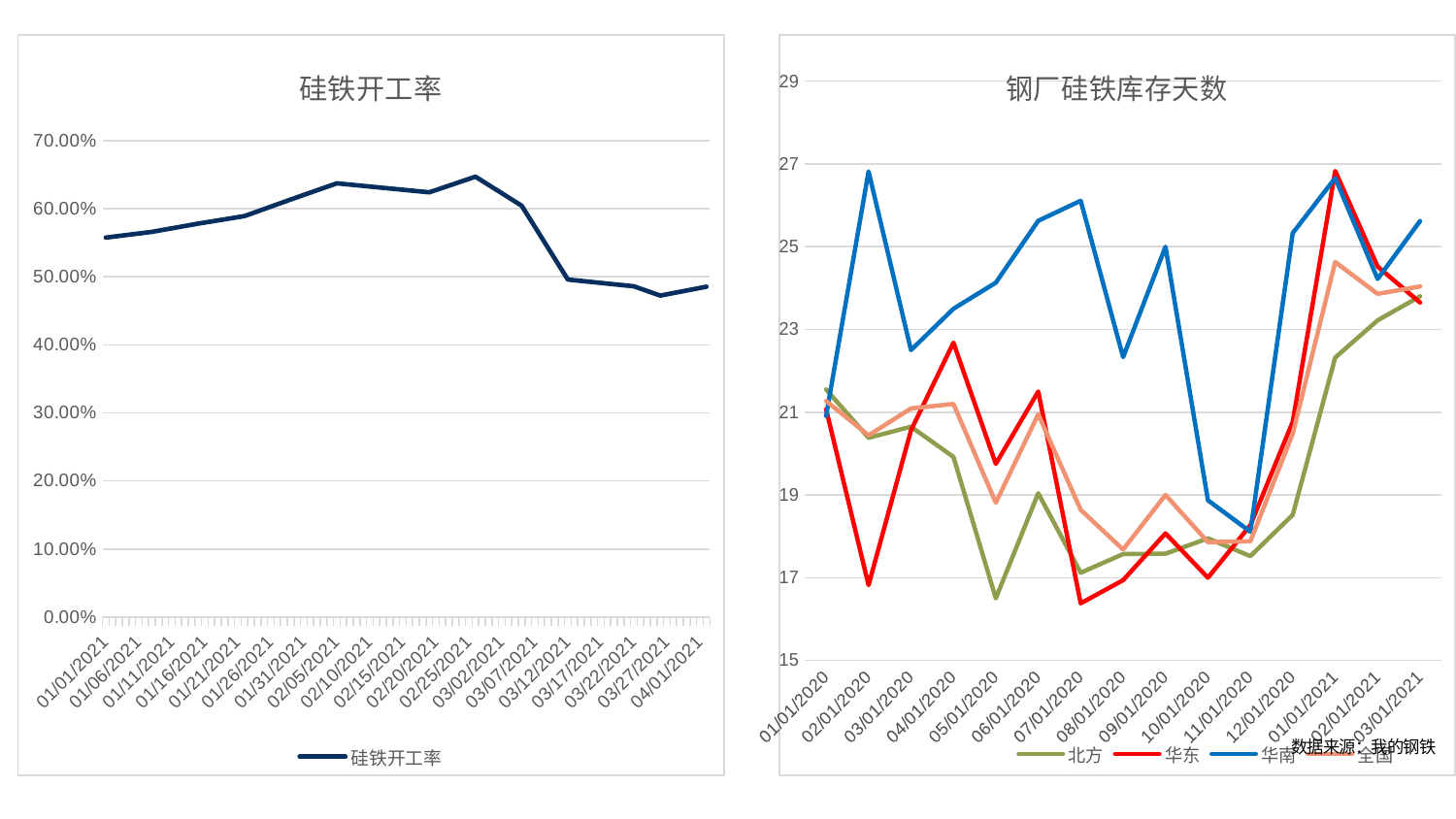

### Chart:

| Category | 硅铁开工率 |
|---|---|
| 44197 | 0.5574 |
| 44204 | 0.5658 |
| 44211 | 0.5779 |
| 44218 | 0.5889 |
| 44225 | 0.6133 |
| 44232 | 0.6371 |
| 44246 | 0.6239 |
| 44253 | 0.6469 |
| 44260 | 0.6042 |
| 44267 | 0.4958 |
| 44277 | 0.4859 |
| 44281 | 0.4722 |
| 44288 | 0.4853 |

### Chart: 钢厂硅铁库存天数

| Category | 北方 | 华东 | 华南 | 全国 |
|---|---|---|---|---|
| 43831 | 21.55 | 21.07 | 20.91 | 21.27 |
| 43862 | 20.38 | 16.82 | 26.82 | 20.44 |
| 43891 | 20.65 | 20.56 | 22.5 | 21.09 |
| 43922 | 19.92 | 22.68 | 23.5 | 21.2 |
| 43952 | 16.5 | 19.75 | 24.13 | 18.81 |
| 43983 | 19.04 | 21.5 | 25.625 | 20.95 |
| 44013 | 17.12 | 16.38 | 26.11 | 18.64 |
| 44044 | 17.57 | 16.94 | 22.33 | 17.68 |
| 44075 | 17.58 | 18.07 | 25.0 | 19.0 |
| 44105 | 17.95 | 17.0 | 18.87 | 17.86 |
| 44136 | 17.52 | 18.27 | 18.11 | 17.88 |
| 44166 | 18.52 | 20.77 | 25.33 | 20.48 |
| 44197 | 22.32 | 26.83 | 26.66 | 24.63 |
| 44228 | 23.22 | 24.52 | 24.22 | 23.86 |
| 44256 | 23.8 | 23.65 | 25.62 | 24.04 |